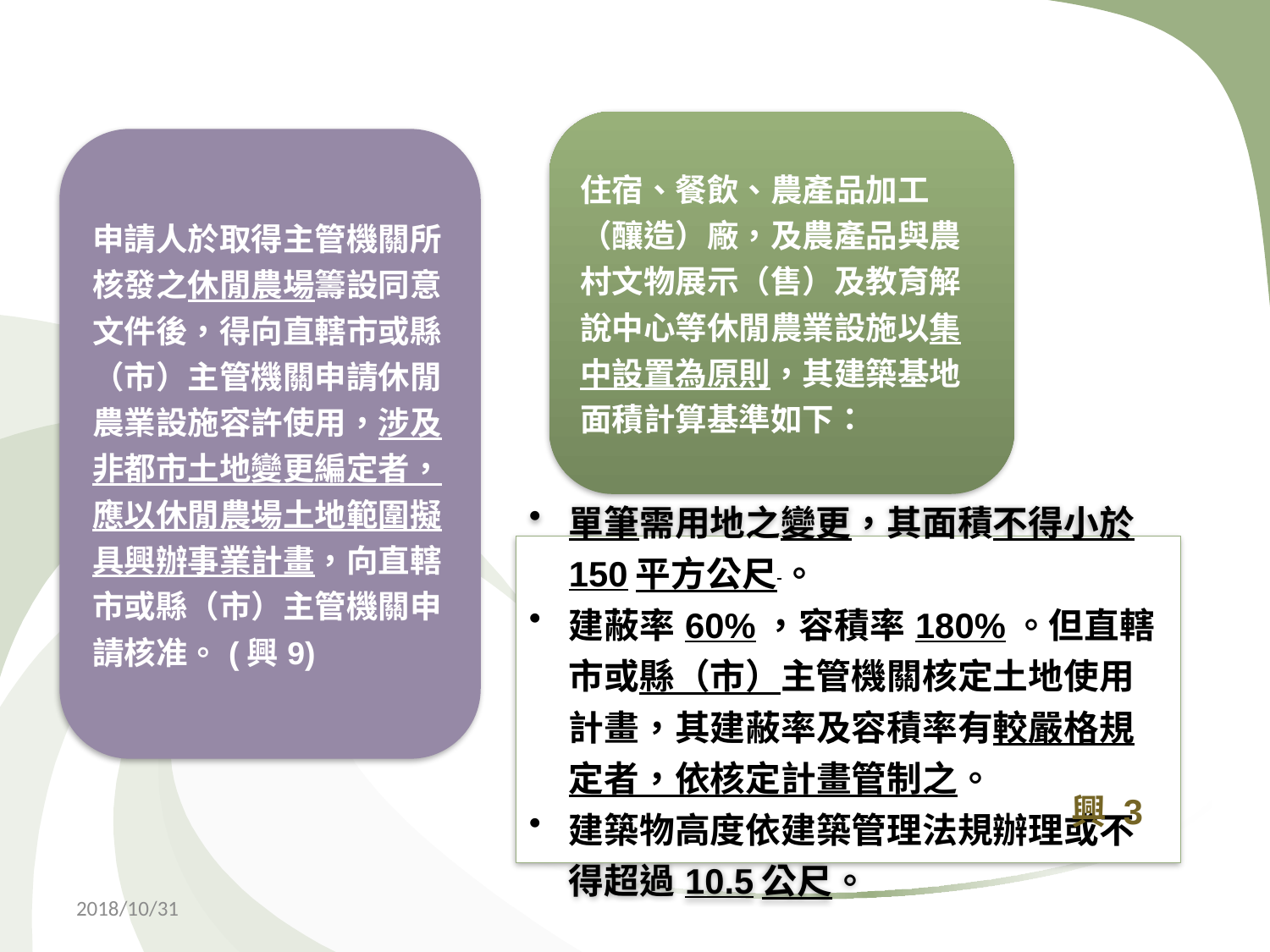

單筆需用地之變更，其面積不得小於150平方公尺 。
建蔽率60%，容積率180%。但直轄市或縣（市）主管機關核定土地使用計畫，其建蔽率及容積率有較嚴格規定者，依核定計畫管制之。
建築物高度依建築管理法規辦理或不得超過10.5公尺。
住宿、餐飲、農產品加工（釀造）廠，及農產品與農村文物展示（售）及教育解說中心等休閒農業設施以集中設置為原則，其建築基地面積計算基準如下：
申請人於取得主管機關所核發之休閒農場籌設同意文件後，得向直轄市或縣（市）主管機關申請休閒農業設施容許使用，涉及非都市土地變更編定者，應以休閒農場土地範圍擬具興辦事業計畫，向直轄市或縣（市）主管機關申請核准。(興9)
興 3
2018/10/31